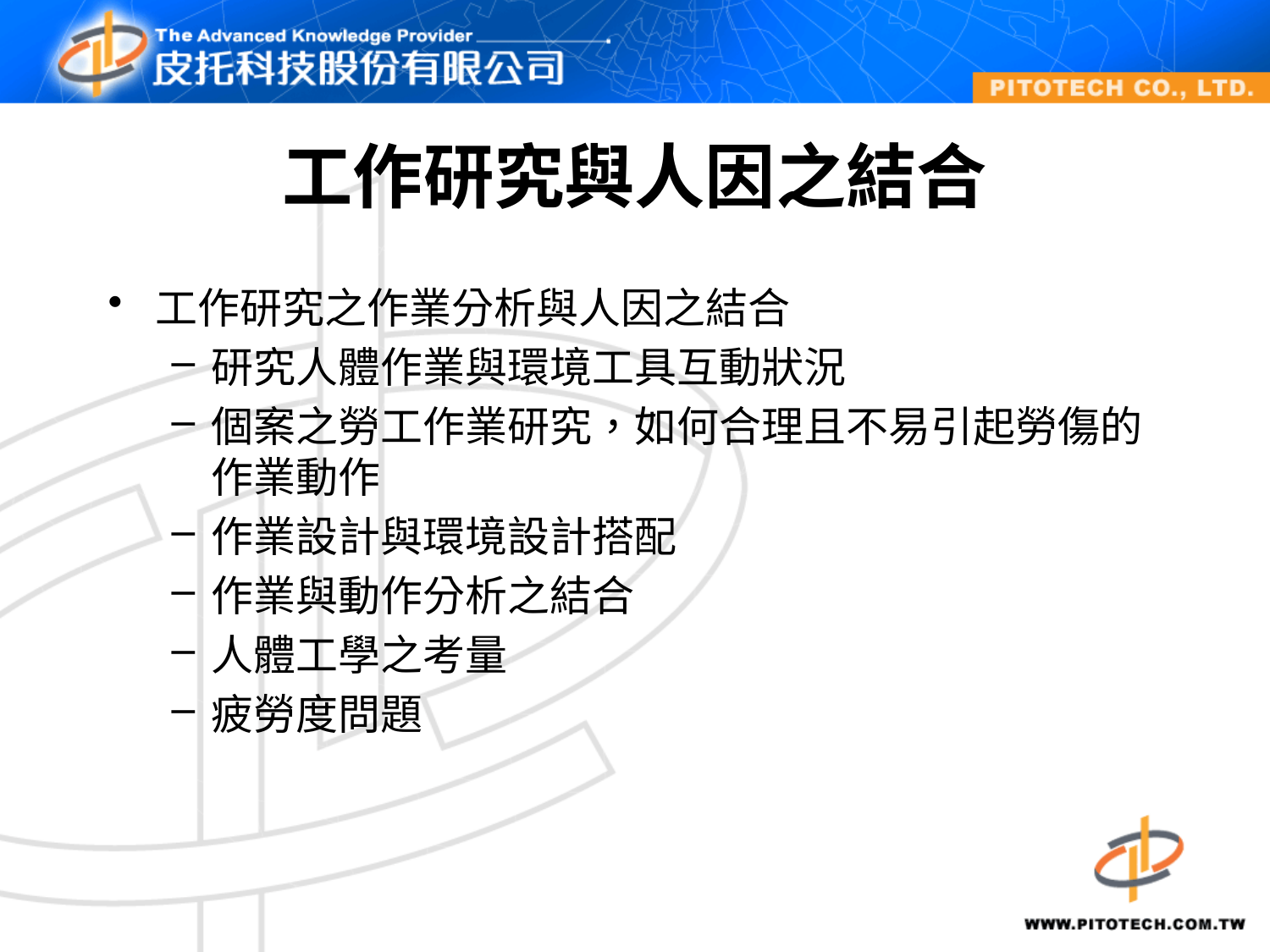

# 工作研究與人因之結合
工作研究之作業分析與人因之結合
研究人體作業與環境工具互動狀況
個案之勞工作業研究，如何合理且不易引起勞傷的作業動作
作業設計與環境設計搭配
作業與動作分析之結合
人體工學之考量
疲勞度問題